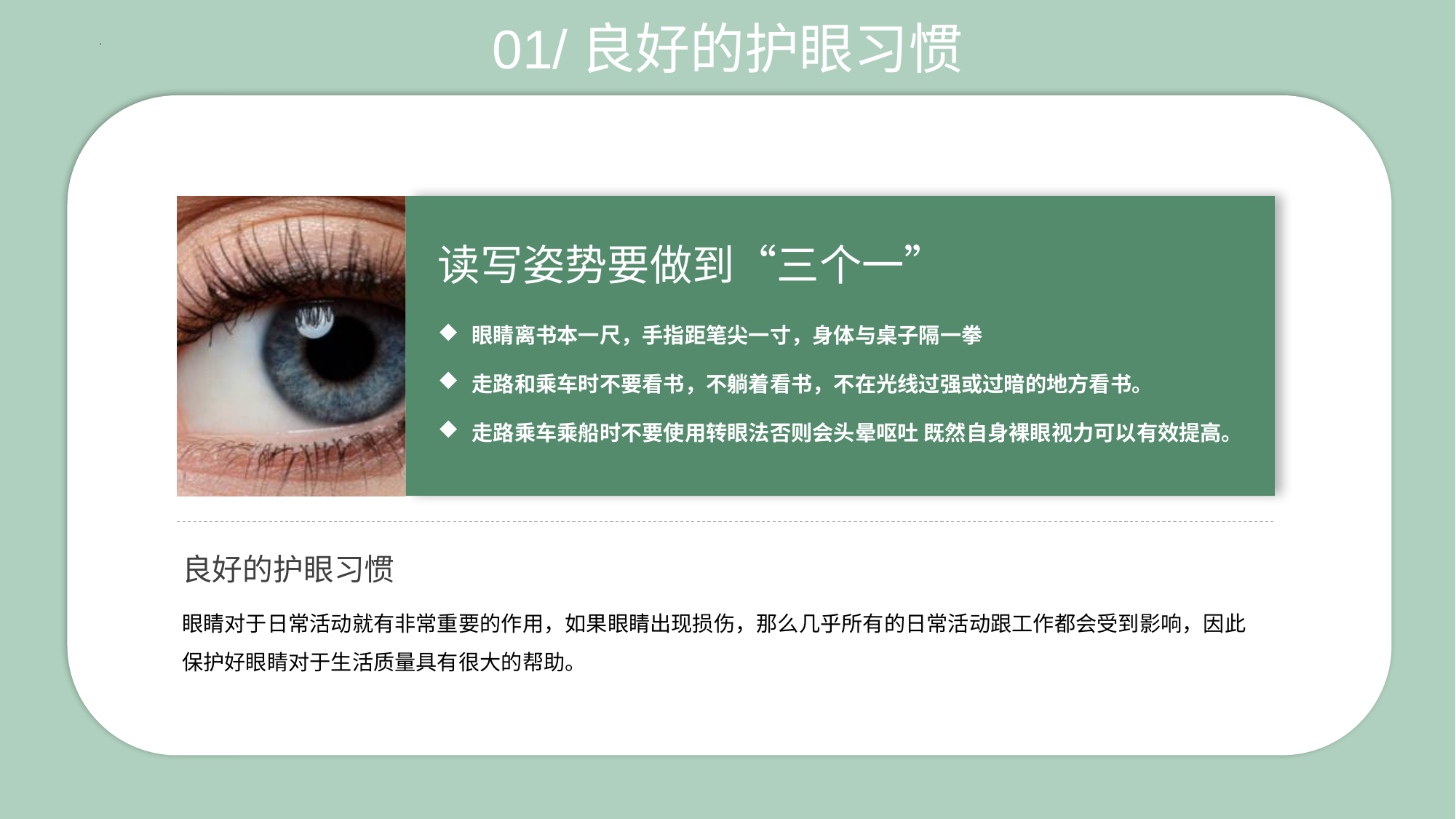

01/良好的护眼习惯

读写姿势要做到“三个一”
眼睛离书本一尺，手指距笔尖一寸，身体与桌子隔一拳
走路和乘车时不要看书，不躺着看书，不在光线过强或过暗的地方看书。
走路乘车乘船时不要使用转眼法否则会头晕呕吐 既然自身裸眼视力可以有效提高。
良好的护眼习惯
眼睛对于日常活动就有非常重要的作用，如果眼睛出现损伤，那么几乎所有的日常活动跟工作都会受到影响，因此保护好眼睛对于生活质量具有很大的帮助。